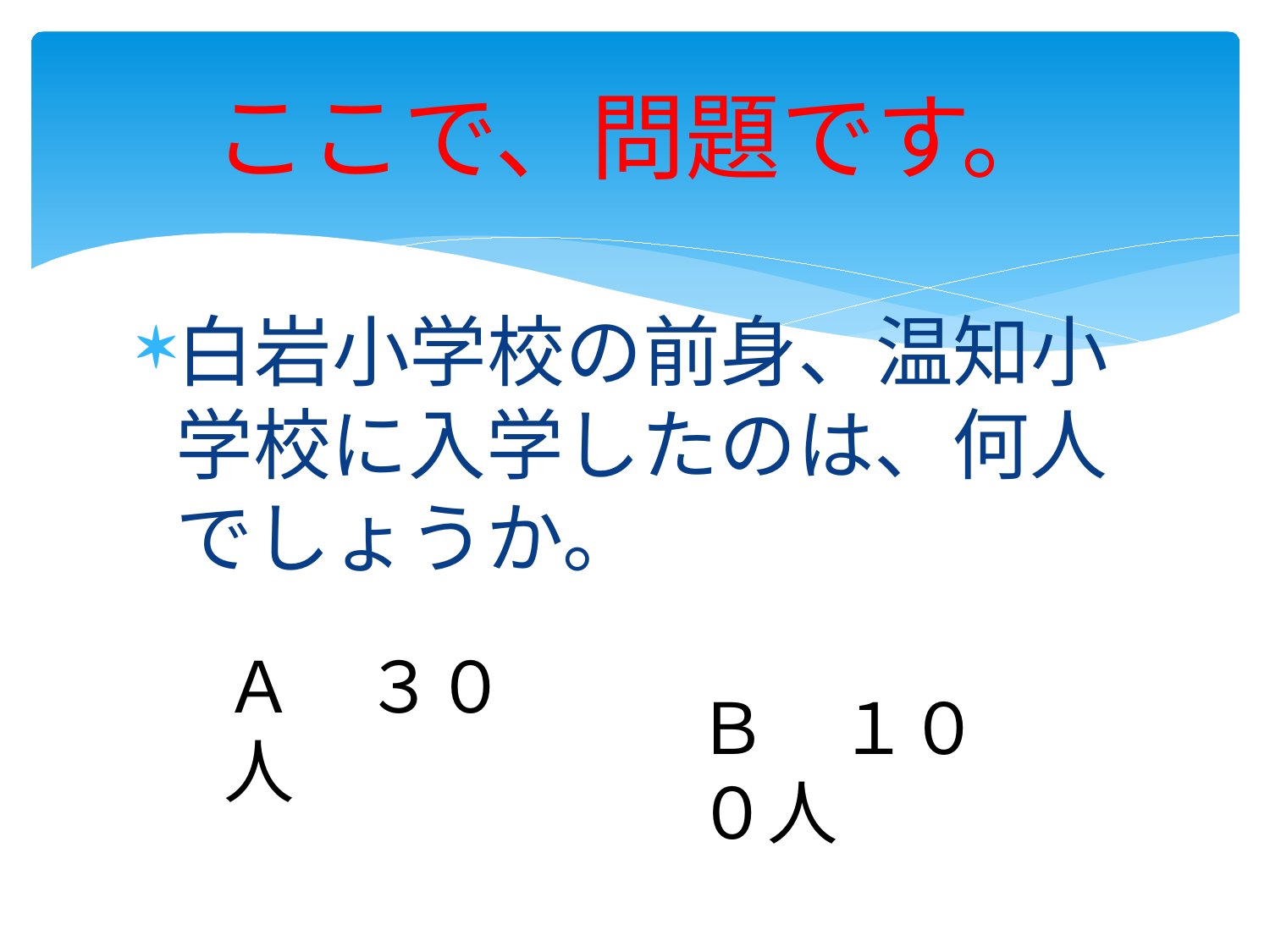

# ここで、問題です。
白岩小学校の前身、温知小学校に入学したのは、何人でしょうか。
Ａ　３０人
Ｂ　１００人